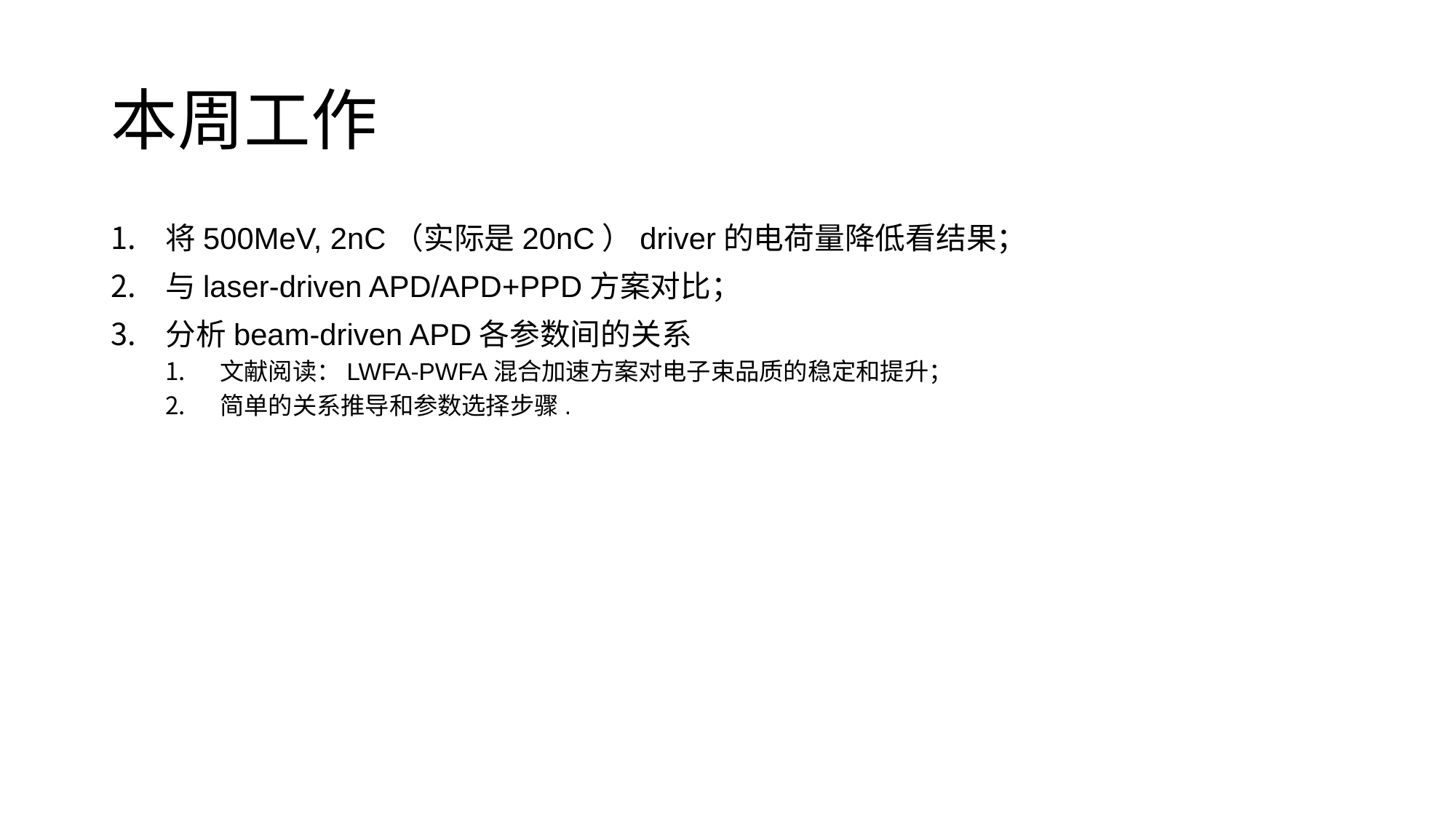

# 本周工作
将500MeV, 2nC（实际是20nC）driver的电荷量降低看结果；
与laser-driven APD/APD+PPD方案对比；
分析beam-driven APD各参数间的关系
文献阅读：LWFA-PWFA混合加速方案对电子束品质的稳定和提升；
简单的关系推导和参数选择步骤.